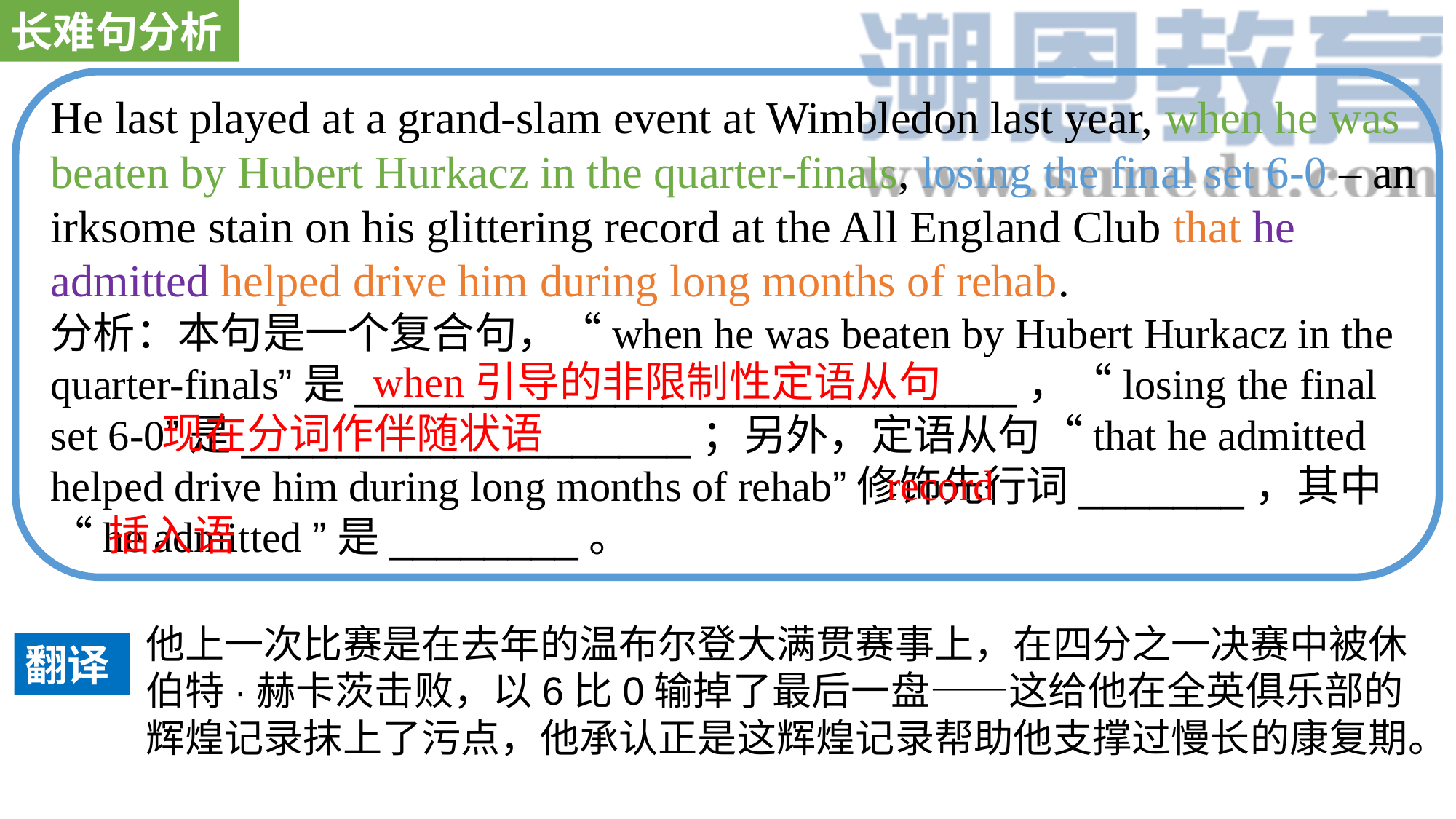

长难句分析

He last played at a grand-slam event at Wimbledon last year, when he was beaten by Hubert Hurkacz in the quarter-finals, losing the final set 6-0 – an irksome stain on his glittering record at the All England Club that he admitted helped drive him during long months of rehab.
分析：本句是一个复合句，“when he was beaten by Hubert Hurkacz in the quarter-finals”是____________________________，“losing the final set 6-0”是___________________；另外，定语从句“that he admitted helped drive him during long months of rehab”修饰先行词_______，其中“he admitted ”是________。
when引导的非限制性定语从句
现在分词作伴随状语
record
插入语
他上一次比赛是在去年的温布尔登大满贯赛事上，在四分之一决赛中被休伯特·赫卡茨击败，以6比0输掉了最后一盘——这给他在全英俱乐部的辉煌记录抹上了污点，他承认正是这辉煌记录帮助他支撑过慢长的康复期。
翻译